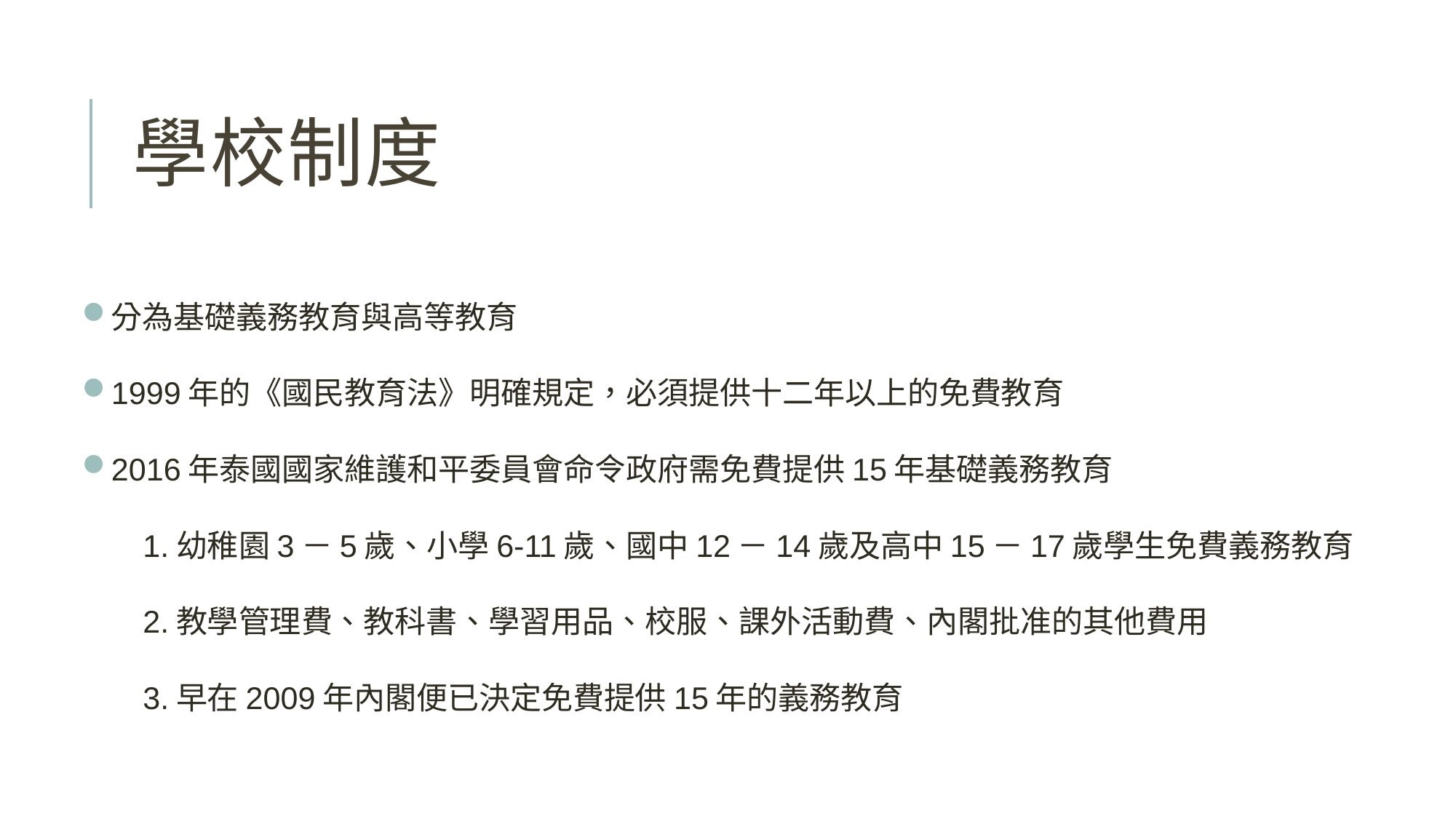

# 學校制度
分為基礎義務教育與高等教育
1999年的《國民教育法》明確規定，必須提供十二年以上的免費教育
2016年泰國國家維護和平委員會命令政府需免費提供15年基礎義務教育
       1.幼稚園3－5歲、小學6-11歲、國中12－14歲及高中15－17歲學生免費義務教育
       2.教學管理費、教科書、學習用品、校服、課外活動費、內閣批准的其他費用
       3.早在2009年內閣便已決定免費提供15年的義務教育